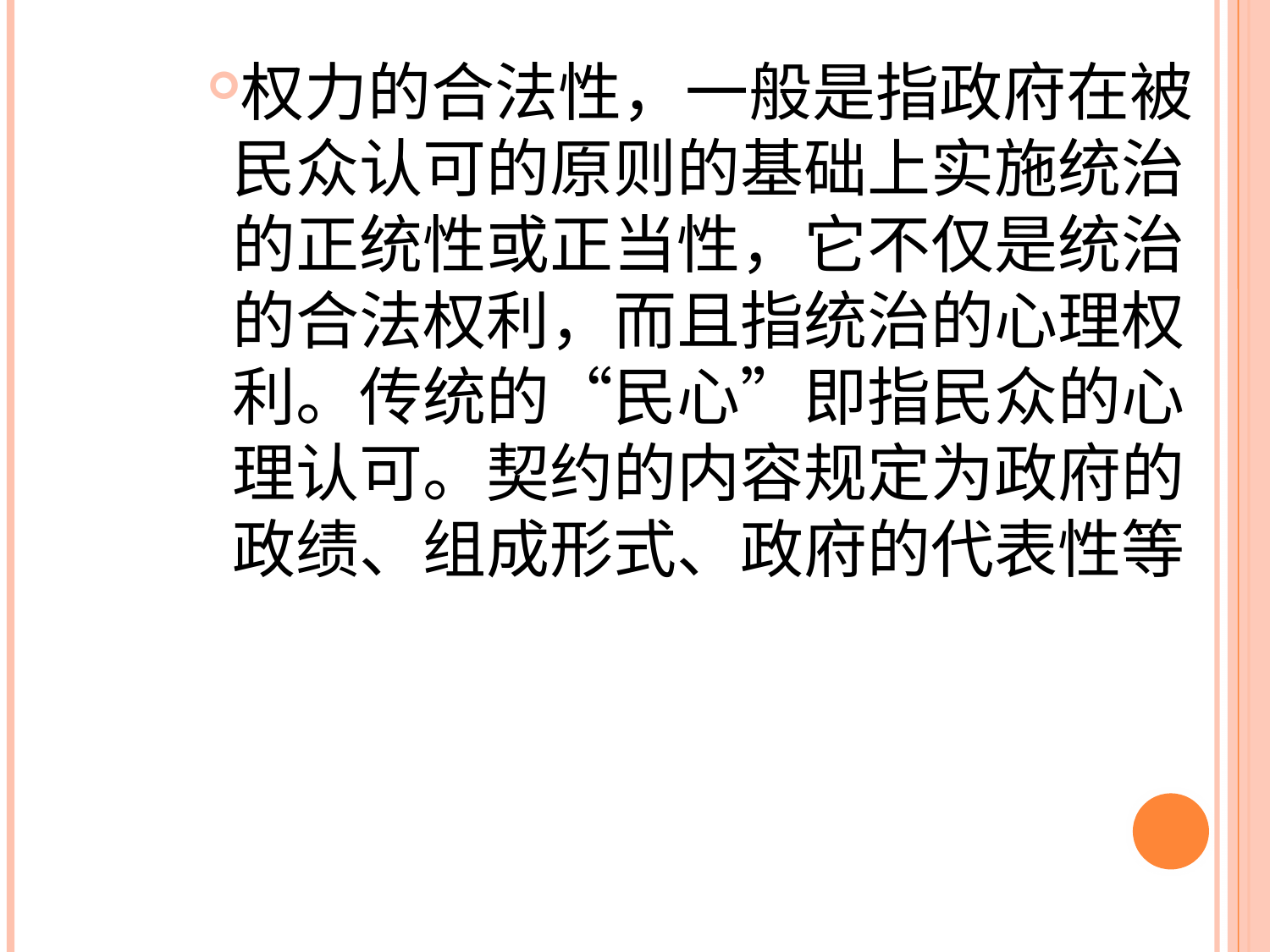

权力的合法性，一般是指政府在被民众认可的原则的基础上实施统治的正统性或正当性，它不仅是统治的合法权利，而且指统治的心理权利。传统的“民心”即指民众的心理认可。契约的内容规定为政府的政绩、组成形式、政府的代表性等